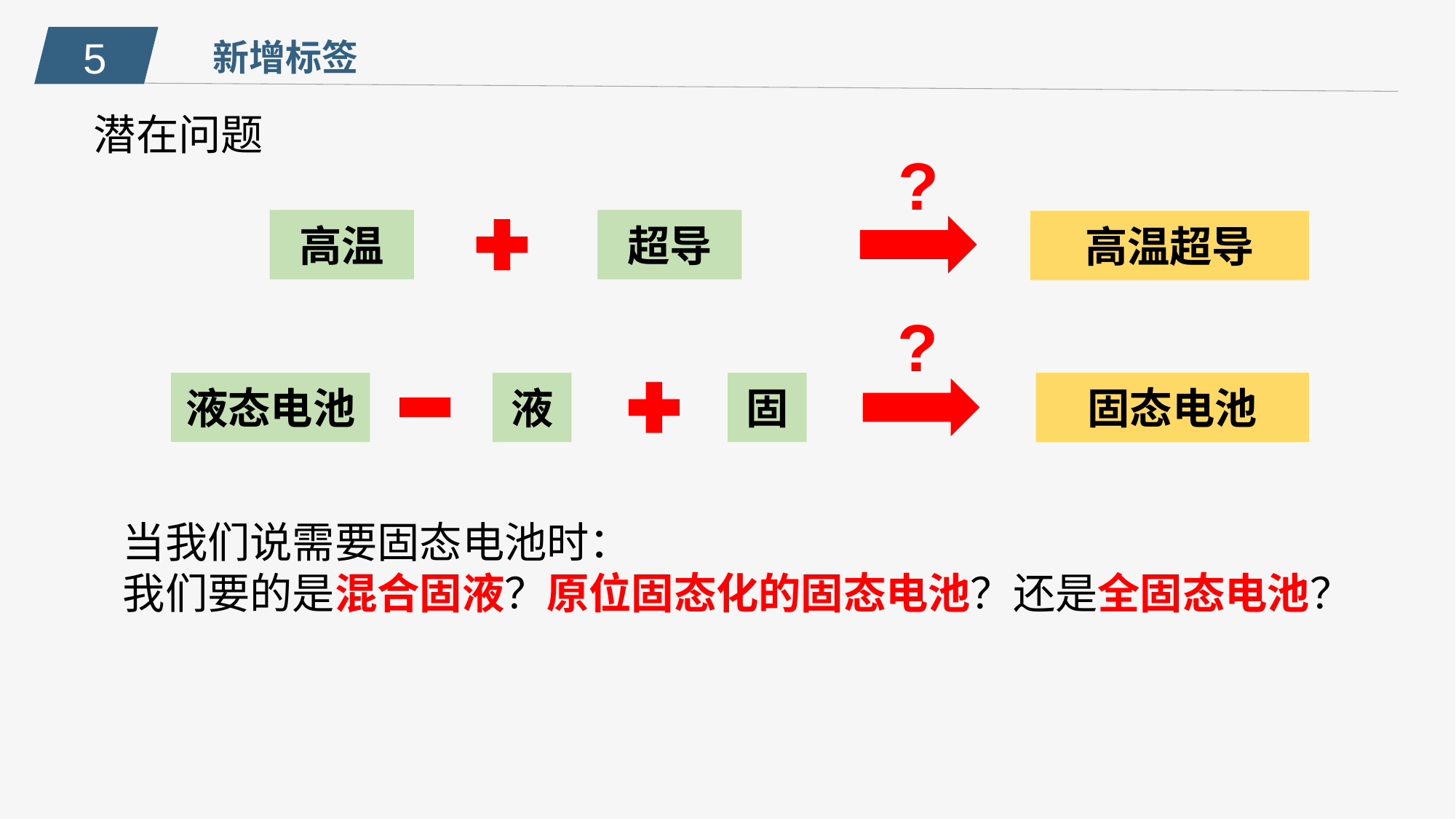

5

新增标签
潜在问题
?
高温

超导
高温超导

?

液
固
固态电池
液态电池

当我们说需要固态电池时：
我们要的是混合固液？原位固态化的固态电池？还是全固态电池？